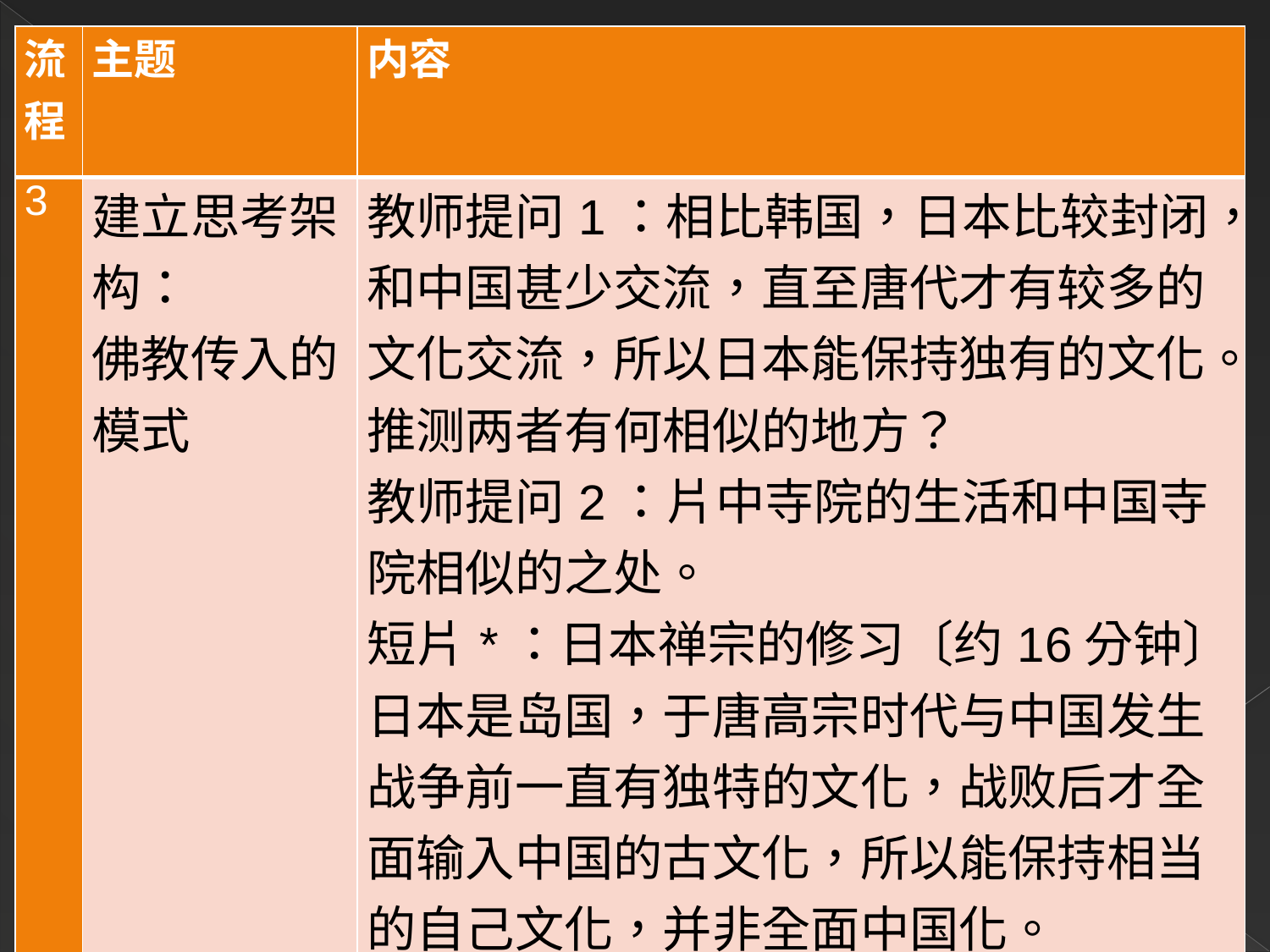

| 流程 | 主题 | 内容 |
| --- | --- | --- |
| 3 | 建立思考架构： 佛教传入的模式 | 教师提问1：相比韩国，日本比较封闭，和中国甚少交流，直至唐代才有较多的文化交流，所以日本能保持独有的文化。推测两者有何相似的地方？ 教师提问2：片中寺院的生活和中国寺院相似的之处。 短片\*：日本禅宗的修习〔约16分钟〕 日本是岛国，于唐高宗时代与中国发生战争前一直有独特的文化，战败后才全面输入中国的古文化，所以能保持相当的自己文化，并非全面中国化。 |
#